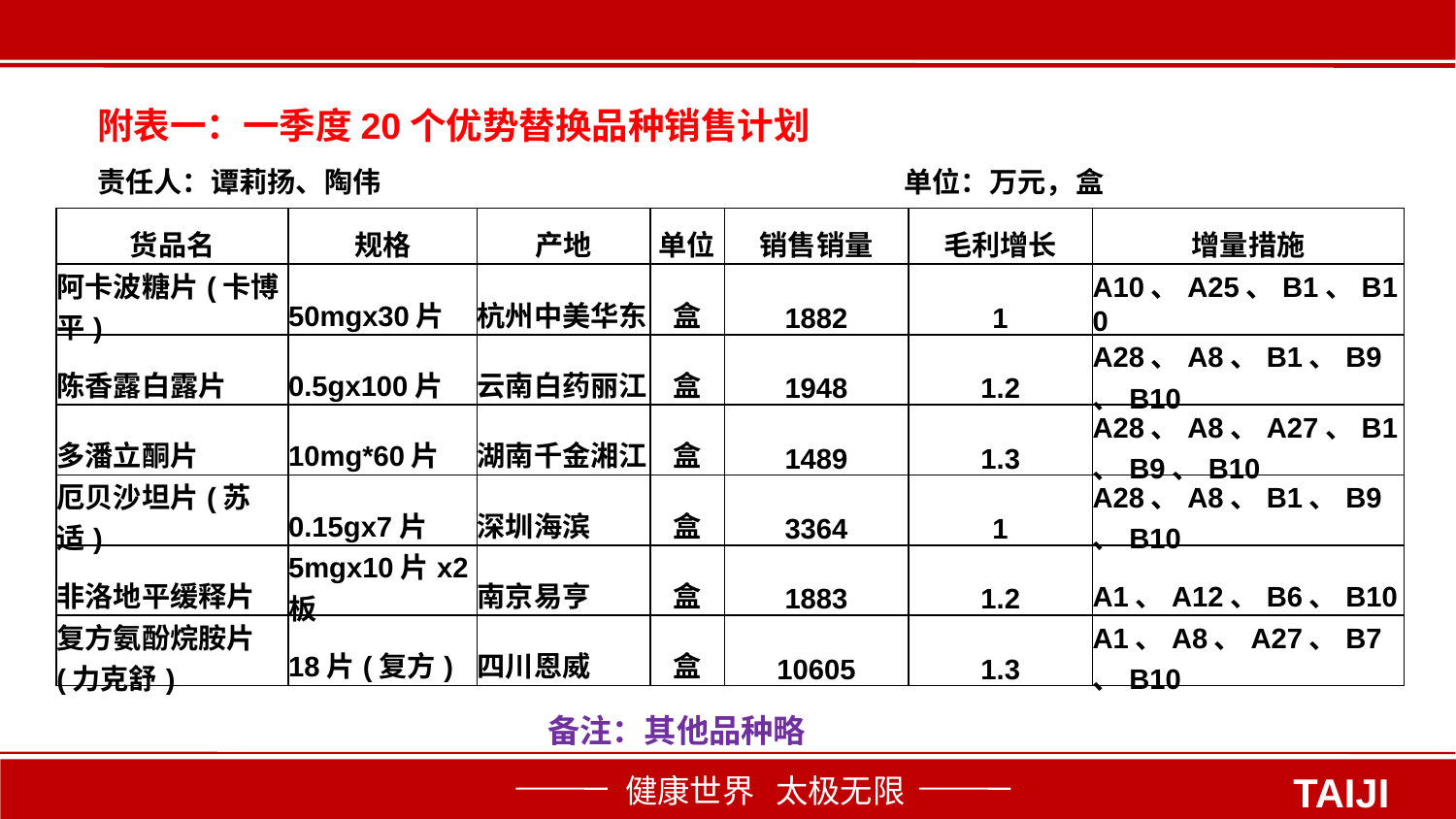

附表一：一季度20个优势替换品种销售计划
责任人：谭莉扬、陶伟                                                                                单位：万元，盒
| 货品名 | 规格 | 产地 | 单位 | 销售销量 | 毛利增长 | 增量措施 |
| --- | --- | --- | --- | --- | --- | --- |
| 阿卡波糖片(卡博平) | 50mgx30片 | 杭州中美华东 | 盒 | 1882 | 1 | A10、A25、B1、B10 |
| 陈香露白露片 | 0.5gx100片 | 云南白药丽江 | 盒 | 1948 | 1.2 | A28、A8、B1、B9、B10 |
| 多潘立酮片 | 10mg\*60片 | 湖南千金湘江 | 盒 | 1489 | 1.3 | A28、A8、A27、B1、B9、B10 |
| 厄贝沙坦片(苏适) | 0.15gx7片 | 深圳海滨 | 盒 | 3364 | 1 | A28、A8、B1、B9、B10 |
| 非洛地平缓释片 | 5mgx10片x2板 | 南京易亨 | 盒 | 1883 | 1.2 | A1、A12、B6、B10 |
| 复方氨酚烷胺片(力克舒) | 18片(复方) | 四川恩威 | 盒 | 10605 | 1.3 | A1、A8、A27、B7、B10 |
备注：其他品种略